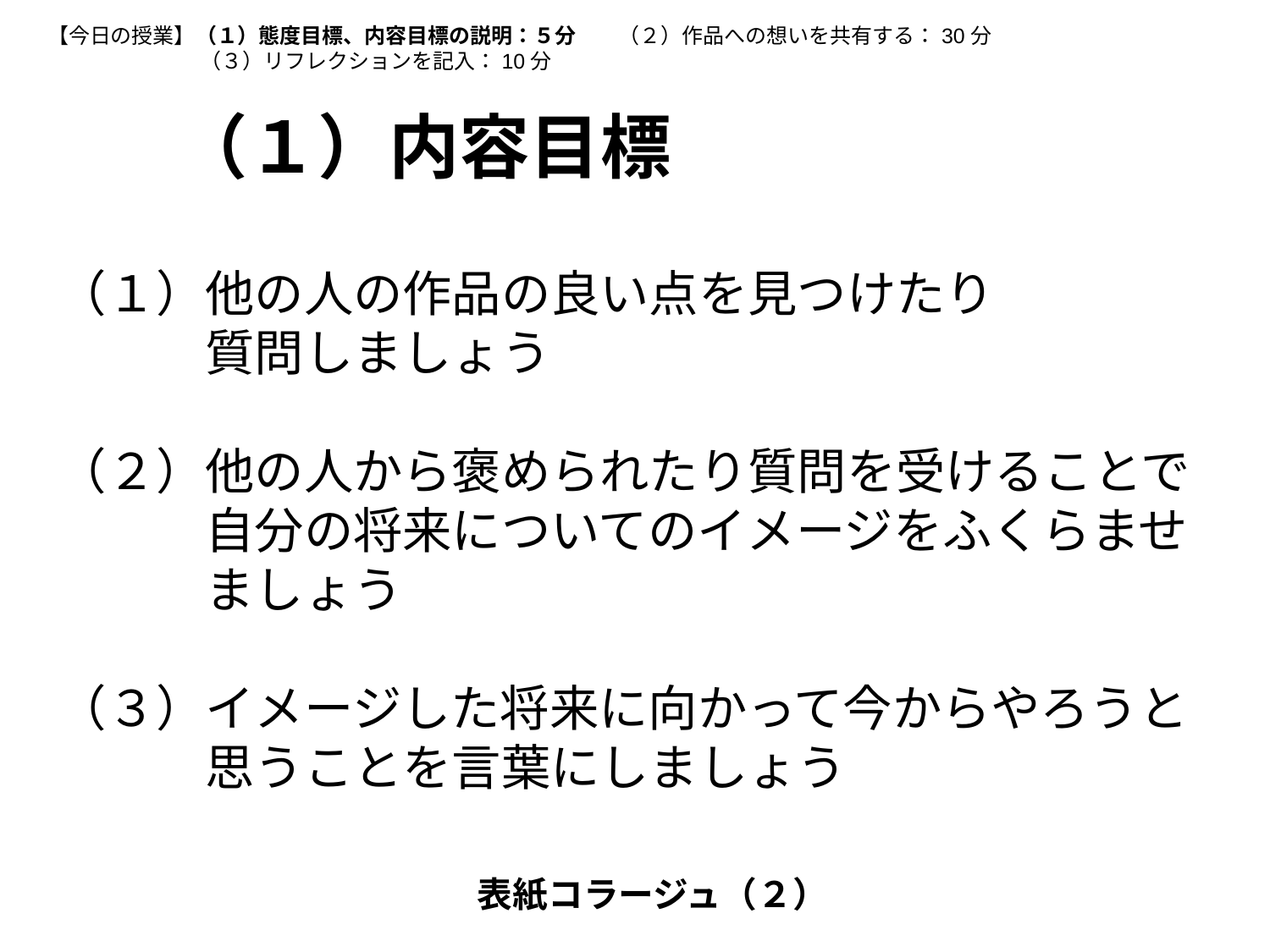

【今日の授業】（１）態度目標、内容目標の説明：５分　　（２）作品への想いを共有する：30分
　　　　　　　 （３）リフレクションを記入：10分
（１）内容目標
（１）他の人の作品の良い点を見つけたり
　　　質問しましょう

（２）他の人から褒められたり質問を受けることで
　　　自分の将来についてのイメージをふくらませ
　　　ましょう

（３）イメージした将来に向かって今からやろうと
　　　思うことを言葉にしましょう
表紙コラージュ（２）